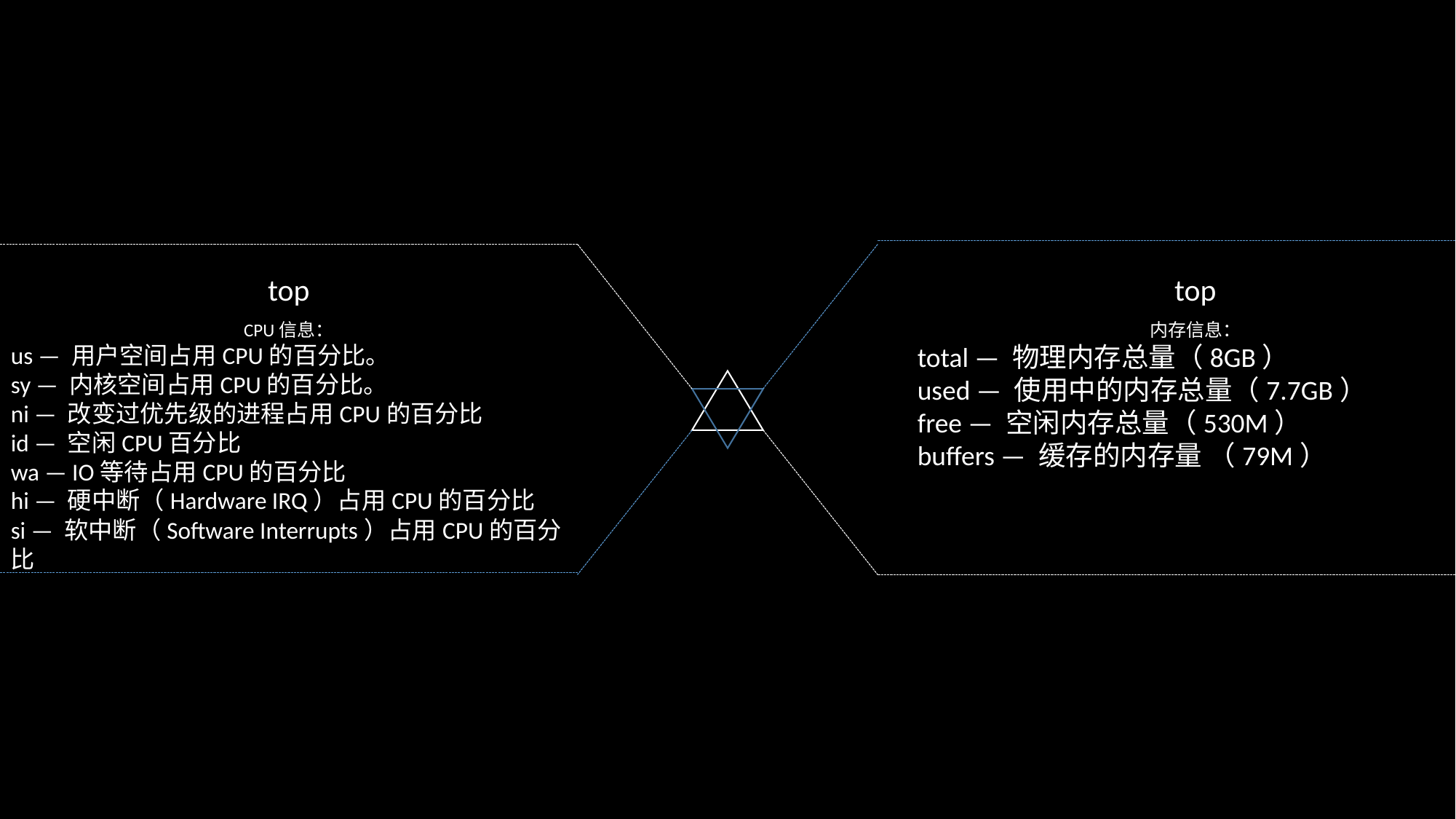

top
top
CPU信息：
us — 用户空间占用CPU的百分比。
sy — 内核空间占用CPU的百分比。
ni — 改变过优先级的进程占用CPU的百分比
id — 空闲CPU百分比
wa — IO等待占用CPU的百分比
hi — 硬中断（Hardware IRQ）占用CPU的百分比
si — 软中断（Software Interrupts）占用CPU的百分比

内存信息：
total — 物理内存总量（8GB）
used — 使用中的内存总量（7.7GB）
free — 空闲内存总量（530M）
buffers — 缓存的内存量 （79M）